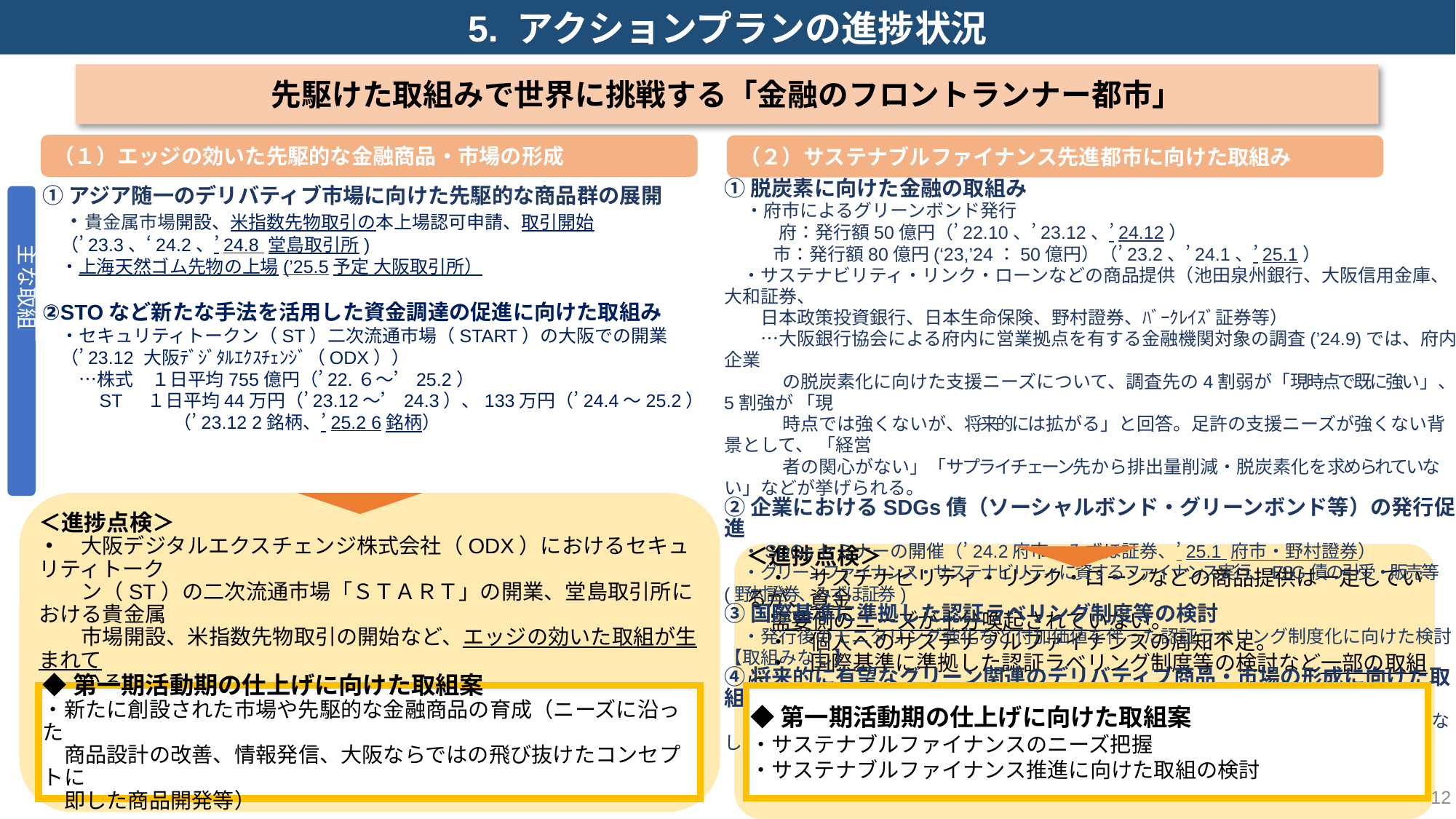

5. アクションプランの進捗状況
先駆けた取組みで世界に挑戦する「金融のフロントランナー都市」
（１）エッジの効いた先駆的な金融商品・市場の形成
（２）サステナブルファイナンス先進都市に向けた取組み
①脱炭素に向けた金融の取組み
　・府市によるグリーンボンド発行
　　　府：発行額50億円（’22.10、’23.12、’24.12）
 　　 市：発行額80億円(‘23,’24：50億円）（’23.2、’24.1、’25.1）
　・サステナビリティ・リンク・ローンなどの商品提供（池田泉州銀行、大阪信用金庫、大和証券、
　　日本政策投資銀行、日本生命保険、野村證券、ﾊﾞｰｸﾚｲｽﾞ証券等）
　　…大阪銀行協会による府内に営業拠点を有する金融機関対象の調査(’24.9)では、府内企業
　　　 の脱炭素化に向けた支援ニーズについて、調査先の4割弱が「現時点で既に強い」、5割強が 「現
　　　 時点では強くないが、将来的には拡がる」と回答。足許の支援ニーズが強くない背景として、 「経営
　　　 者の関心がない」「サプライチェーン先から排出量削減・脱炭素化を求められていない」などが挙げられる。
②企業におけるSDGs債（ソーシャルボンド・グリーンボンド等）の発行促進
　・SDGsセミナーの開催（’24.2府市・みずほ証券、’25.1 府市・野村證券）
　・グリーンファイナンス・サステナビリティに資するファイナンス実行、ESG債の引受・販売等(野村證券、みずほ証券)
③国際基準に準拠した認証ラベリング制度等の検討
　・発行後のモニタリング強化など付加価値を伴った認証ラベリング制度化に向けた検討【取組みなし】
④将来的に有望なグリーン関連のデリバティブ商品・市場の形成に向けた取組み
　・金融商品取引法の対象となるデリバティブ商品の拡大についての働きかけ【取組みなし】
①アジア随一のデリバティブ市場に向けた先駆的な商品群の展開
　・貴金属市場開設、米指数先物取引の本上場認可申請、取引開始
　（’23.3、‘24.2、’24.8 堂島取引所)
　・上海天然ゴム先物の上場(’25.5予定 大阪取引所）

②STOなど新たな手法を活用した資金調達の促進に向けた取組み
　・セキュリティトークン（ST）二次流通市場（START）の大阪での開業
　（’23.12 大阪ﾃﾞｼﾞﾀﾙｴｸｽﾁｪﾝｼﾞ（ODX））
　　…株式　１日平均755億円（’22.６～’25.2）
   　　ST    １日平均44万円（’23.12～’24.3）、133万円（’24.4～25.2）
　　　　　　　 （’23.12 2銘柄、’25.2 6銘柄）

主な取組

＜進捗点検＞
・　大阪デジタルエクスチェンジ株式会社（ODX）におけるセキュリティトーク
　　ン（ST）の二次流通市場「ＳＴＡＲＴ」の開業、堂島取引所における貴金属
　　市場開設、米指数先物取引の開始など、エッジの効いた取組が生まれて
　　いる。
・　貴金属市場や米指数先物取引の売買高が少ない。売買を呼び込むため
　　の取組が必要。

＜進捗点検＞
　・　サステナビリティ・リンク・ローンなどの商品提供は一定しているが、資金
     需要側のニーズが十分喚起されていない。
　・　個人へのサステナブルファイナンスの周知不足。
　・　国際基準に準拠した認証ラベリング制度等の検討など一部の取組に
     ついては進んでいない。
◆第一期活動期の仕上げに向けた取組案
・サステナブルファイナンスのニーズ把握
・サステナブルファイナンス推進に向けた取組の検討
◆第一期活動期の仕上げに向けた取組案
・新たに創設された市場や先駆的な金融商品の育成（ニーズに沿った
　商品設計の改善、情報発信、大阪ならではの飛び抜けたコンセプトに
　即した商品開発等）
12